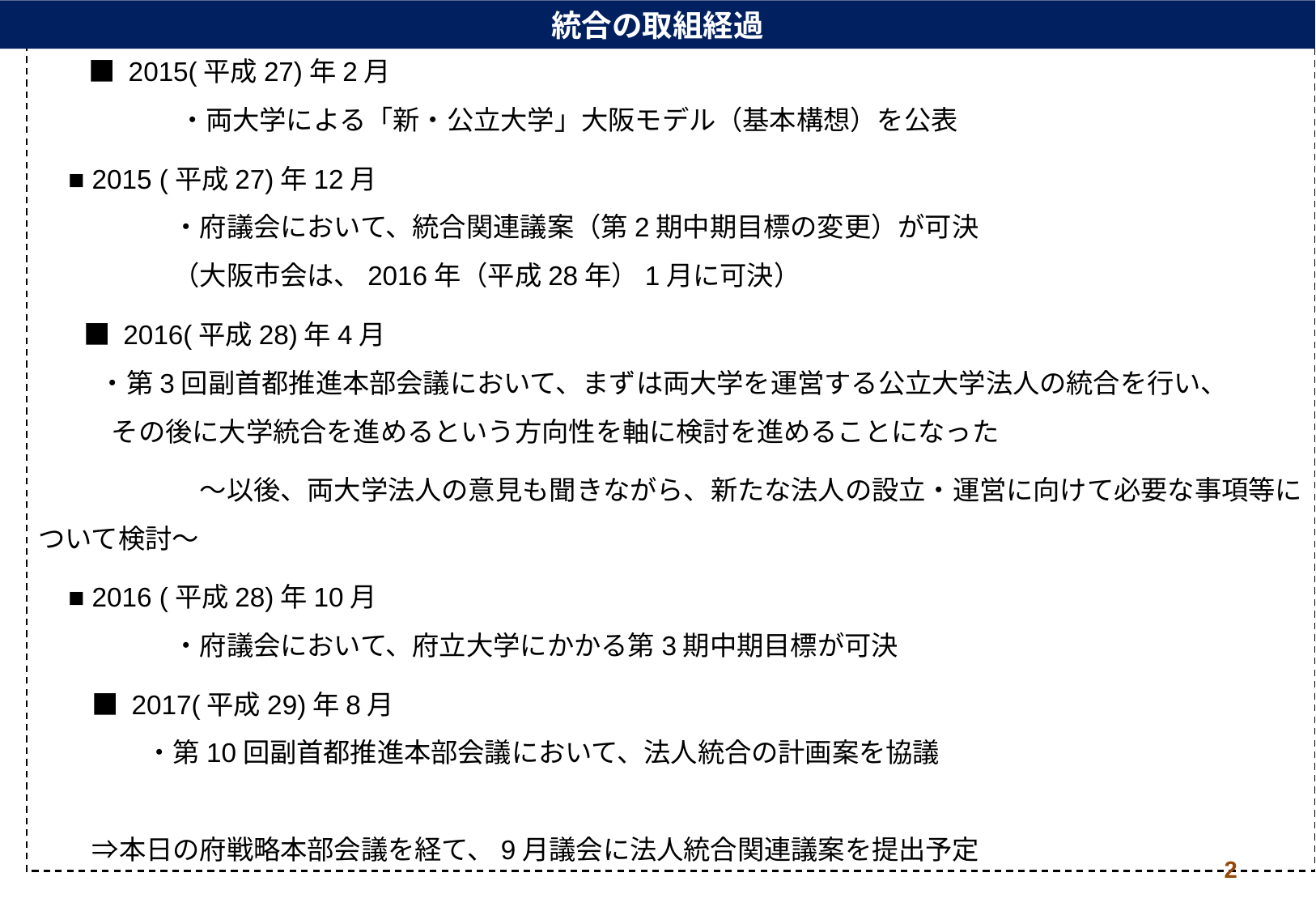

統合の取組経過
　　■ 2015(平成27)年2月
　　　　　 ・両大学による「新・公立大学」大阪モデル（基本構想）を公表
    ■ 2015 (平成27)年12月
　　　　　・府議会において、統合関連議案（第2期中期目標の変更）が可決
　　　　　（大阪市会は、2016年（平成28年）1月に可決）
 　 ■ 2016(平成28)年4月
         ・第3回副首都推進本部会議において、まずは両大学を運営する公立大学法人の統合を行い、
           その後に大学統合を進めるという方向性を軸に検討を進めることになった
　　　　　　～以後、両大学法人の意見も聞きながら、新たな法人の設立・運営に向けて必要な事項等について検討～
    ■ 2016 (平成28)年10月
　　　　　・府議会において、府立大学にかかる第3期中期目標が可決
　　■ 2017(平成29)年8月
　　　　・第10回副首都推進本部会議において、法人統合の計画案を協議

　　⇒本日の府戦略本部会議を経て、9月議会に法人統合関連議案を提出予定
2